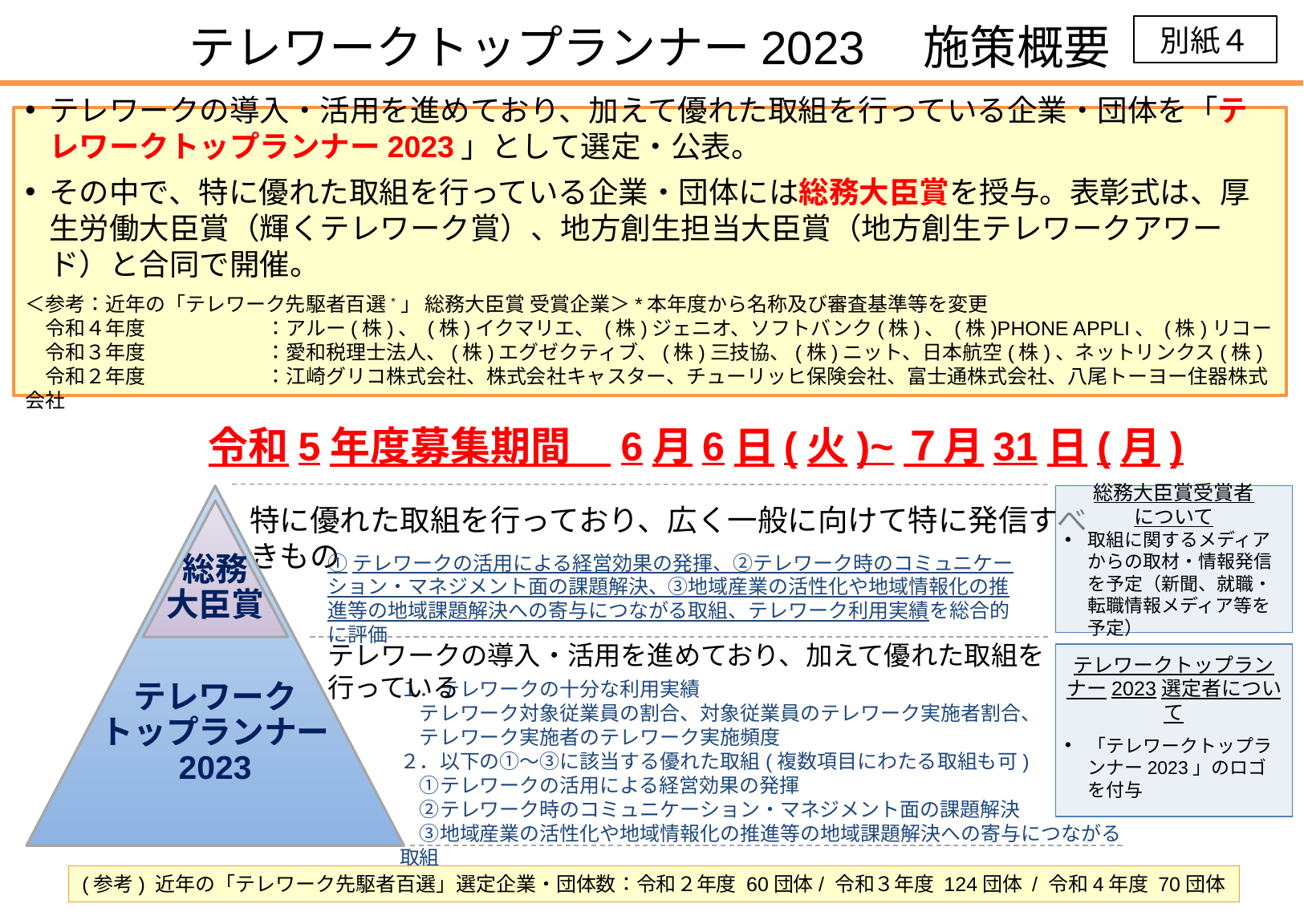

別紙４
# テレワークトップランナー2023　施策概要
テレワークの導入・活用を進めており、加えて優れた取組を行っている企業・団体を「テレワークトップランナー2023」として選定・公表。
その中で、特に優れた取組を行っている企業・団体には総務大臣賞を授与。表彰式は、厚生労働大臣賞（輝くテレワーク賞）、地方創生担当大臣賞（地方創生テレワークアワード）と合同で開催。
＜参考：近年の「テレワーク先駆者百選*」 総務大臣賞 受賞企業＞*本年度から名称及び審査基準等を変更
　令和４年度	：アルー(株)、 (株)イクマリエ、 (株)ジェニオ、ソフトバンク(株)、 (株)PHONE APPLI、 (株)リコー
　令和３年度	：愛和税理士法人、(株)エグゼクティブ、(株)三技協、(株)ニット、日本航空(株)、ネットリンクス(株)
　令和２年度	：江崎グリコ株式会社、株式会社キャスター、チューリッヒ保険会社、富士通株式会社、八尾トーヨー住器株式会社
令和5年度募集期間　6月6日(火)~７月31日(月)

テレワーク
トップランナー
2023
総務大臣賞受賞者
について
取組に関するメディアからの取材・情報発信を予定（新聞、就職・転職情報メディア等を予定）
特に優れた取組を行っており、広く一般に向けて特に発信すべきもの
総務
大臣賞
①テレワークの活用による経営効果の発揮、②テレワーク時のコミュニケーション・マネジメント面の課題解決、③地域産業の活性化や地域情報化の推進等の地域課題解決への寄与につながる取組、テレワーク利用実績を総合的に評価
テレワークの導入・活用を進めており、加えて優れた取組を行っている
テレワークトップランナー2023選定者について
「テレワークトップランナー2023」のロゴを付与

１．テレワークの十分な利用実績
　テレワーク対象従業員の割合、対象従業員のテレワーク実施者割合、
　テレワーク実施者のテレワーク実施頻度
２．以下の①～③に該当する優れた取組(複数項目にわたる取組も可)
　①テレワークの活用による経営効果の発揮
　②テレワーク時のコミュニケーション・マネジメント面の課題解決
　③地域産業の活性化や地域情報化の推進等の地域課題解決への寄与につながる取組
(参考) 近年の「テレワーク先駆者百選」選定企業・団体数：令和２年度 60団体/ 令和３年度 124団体 / 令和4年度 70団体